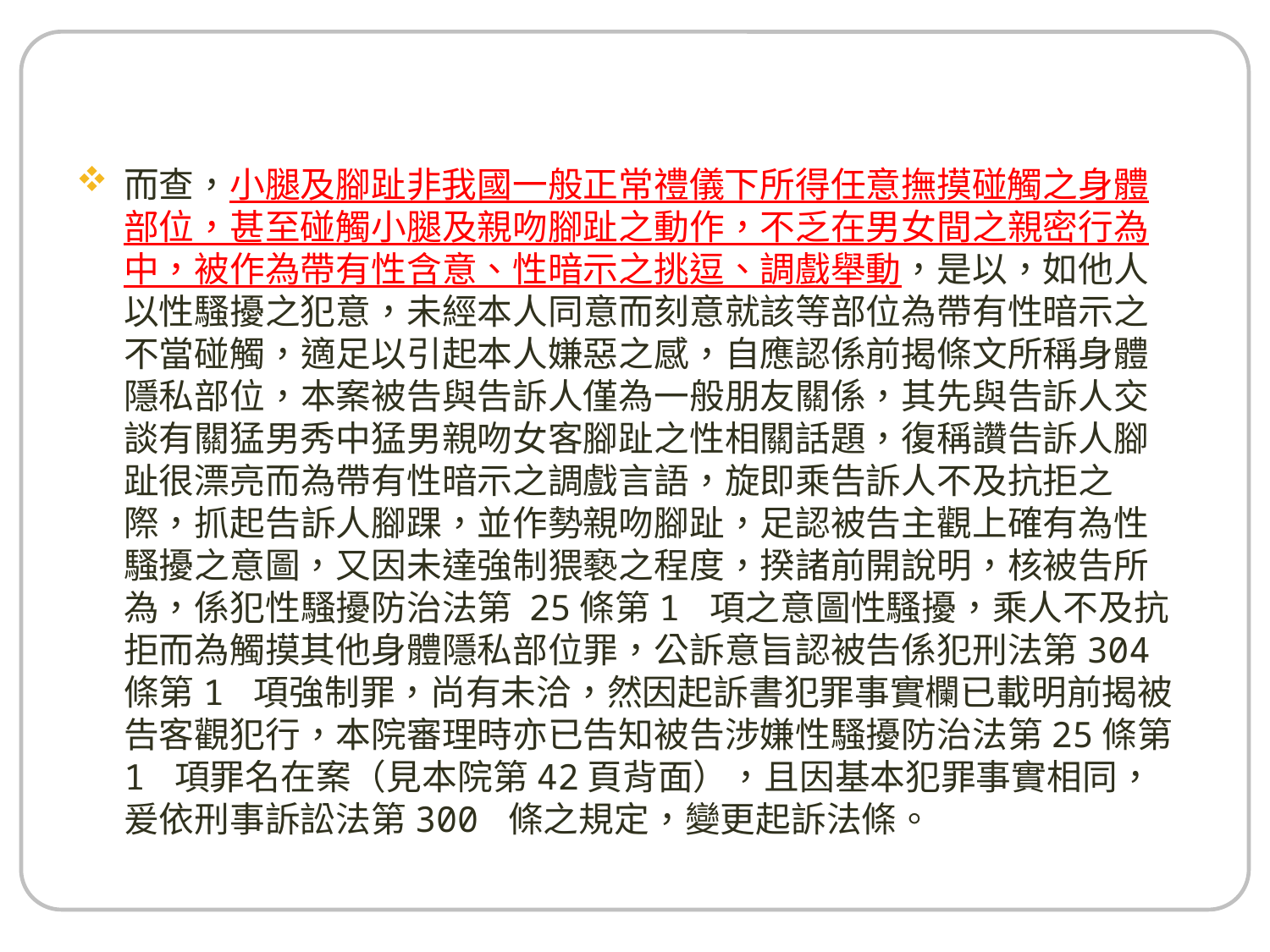

#
而查，小腿及腳趾非我國一般正常禮儀下所得任意撫摸碰觸之身體部位，甚至碰觸小腿及親吻腳趾之動作，不乏在男女間之親密行為中，被作為帶有性含意、性暗示之挑逗、調戲舉動，是以，如他人以性騷擾之犯意，未經本人同意而刻意就該等部位為帶有性暗示之不當碰觸，適足以引起本人嫌惡之感，自應認係前揭條文所稱身體隱私部位，本案被告與告訴人僅為一般朋友關係，其先與告訴人交談有關猛男秀中猛男親吻女客腳趾之性相關話題，復稱讚告訴人腳趾很漂亮而為帶有性暗示之調戲言語，旋即乘告訴人不及抗拒之際，抓起告訴人腳踝，並作勢親吻腳趾，足認被告主觀上確有為性騷擾之意圖，又因未達強制猥褻之程度，揆諸前開說明，核被告所為，係犯性騷擾防治法第 25條第1 項之意圖性騷擾，乘人不及抗拒而為觸摸其他身體隱私部位罪，公訴意旨認被告係犯刑法第304 條第1 項強制罪，尚有未洽，然因起訴書犯罪事實欄已載明前揭被告客觀犯行，本院審理時亦已告知被告涉嫌性騷擾防治法第25條第 1 項罪名在案（見本院第42頁背面），且因基本犯罪事實相同，爰依刑事訴訟法第300 條之規定，變更起訴法條。